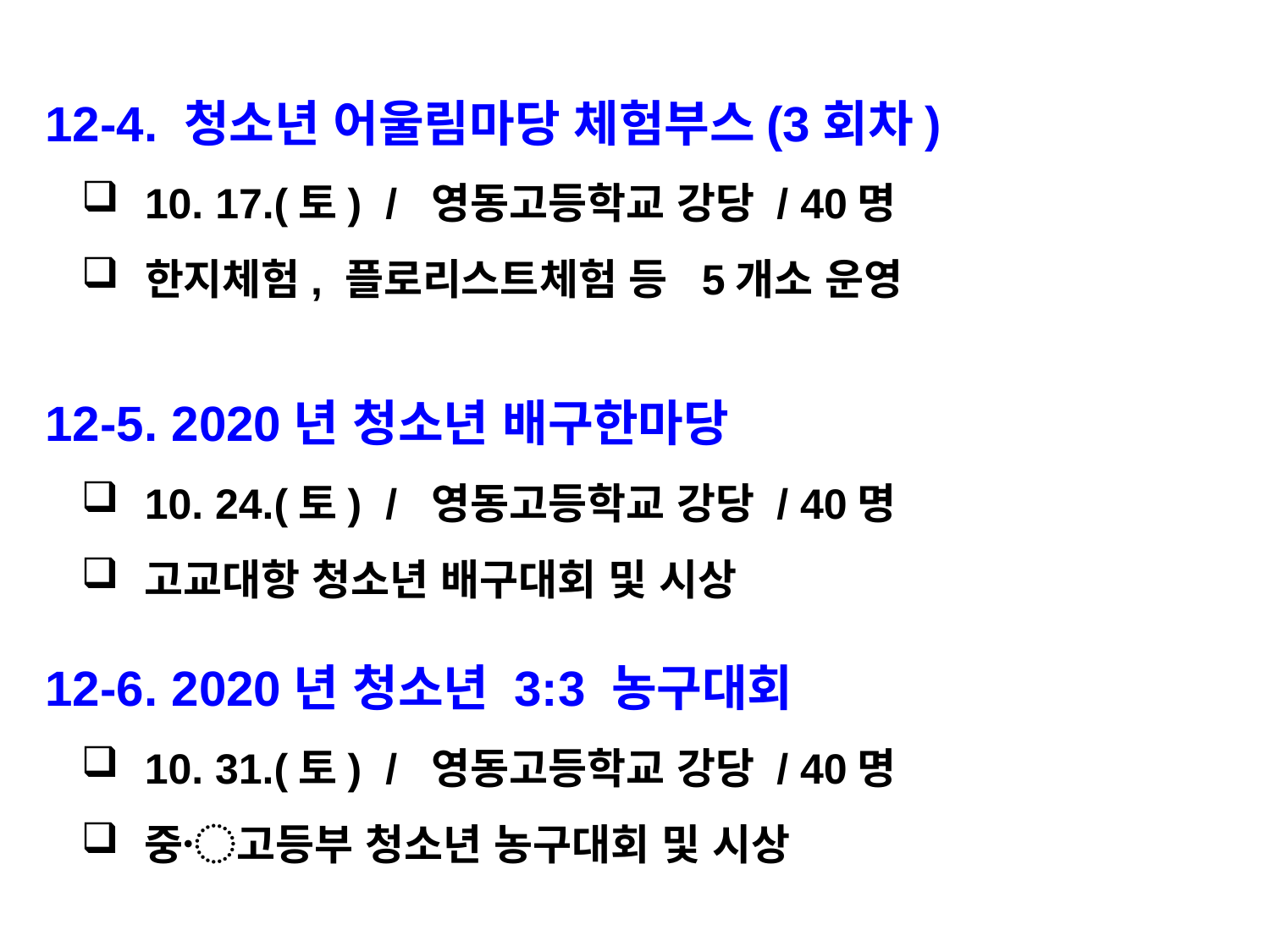

12-4. 청소년 어울림마당 체험부스(3회차)
10. 17.(토)  /  영동고등학교 강당 / 40명
한지체험, 플로리스트체험 등  5개소 운영
  12-5. 2020년 청소년 배구한마당
10. 24.(토)  /  영동고등학교 강당 / 40명
고교대항 청소년 배구대회 및 시상
  12-6. 2020년 청소년 3:3 농구대회
10. 31.(토)  /  영동고등학교 강당 / 40명
중〮고등부 청소년 농구대회 및 시상